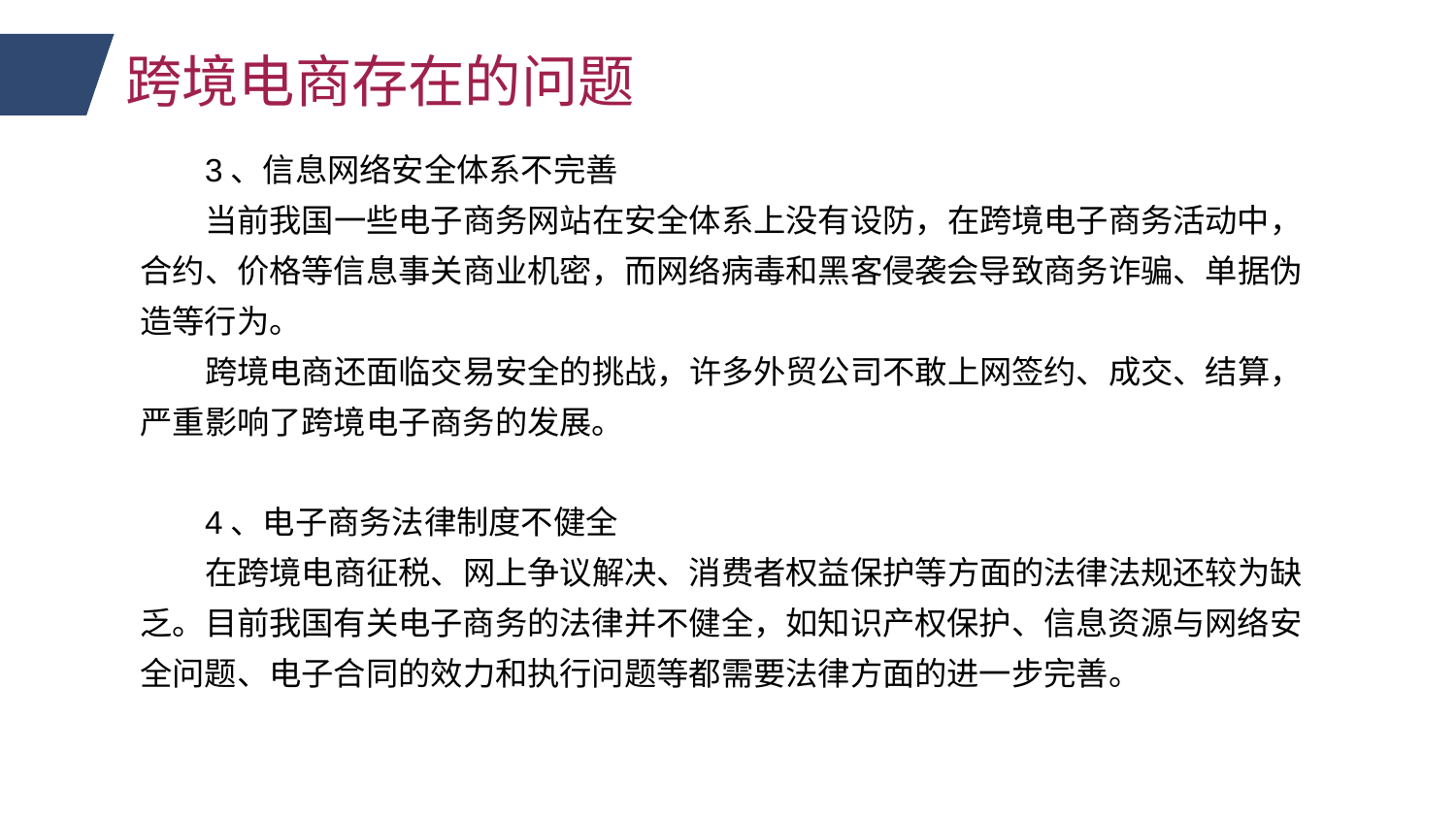

跨境电商存在的问题
3、信息网络安全体系不完善
当前我国一些电子商务网站在安全体系上没有设防，在跨境电子商务活动中，合约、价格等信息事关商业机密，而网络病毒和黑客侵袭会导致商务诈骗、单据伪造等行为。
跨境电商还面临交易安全的挑战，许多外贸公司不敢上网签约、成交、结算，严重影响了跨境电子商务的发展。

4、电子商务法律制度不健全
在跨境电商征税、网上争议解决、消费者权益保护等方面的法律法规还较为缺乏。目前我国有关电子商务的法律并不健全，如知识产权保护、信息资源与网络安全问题、电子合同的效力和执行问题等都需要法律方面的进一步完善。